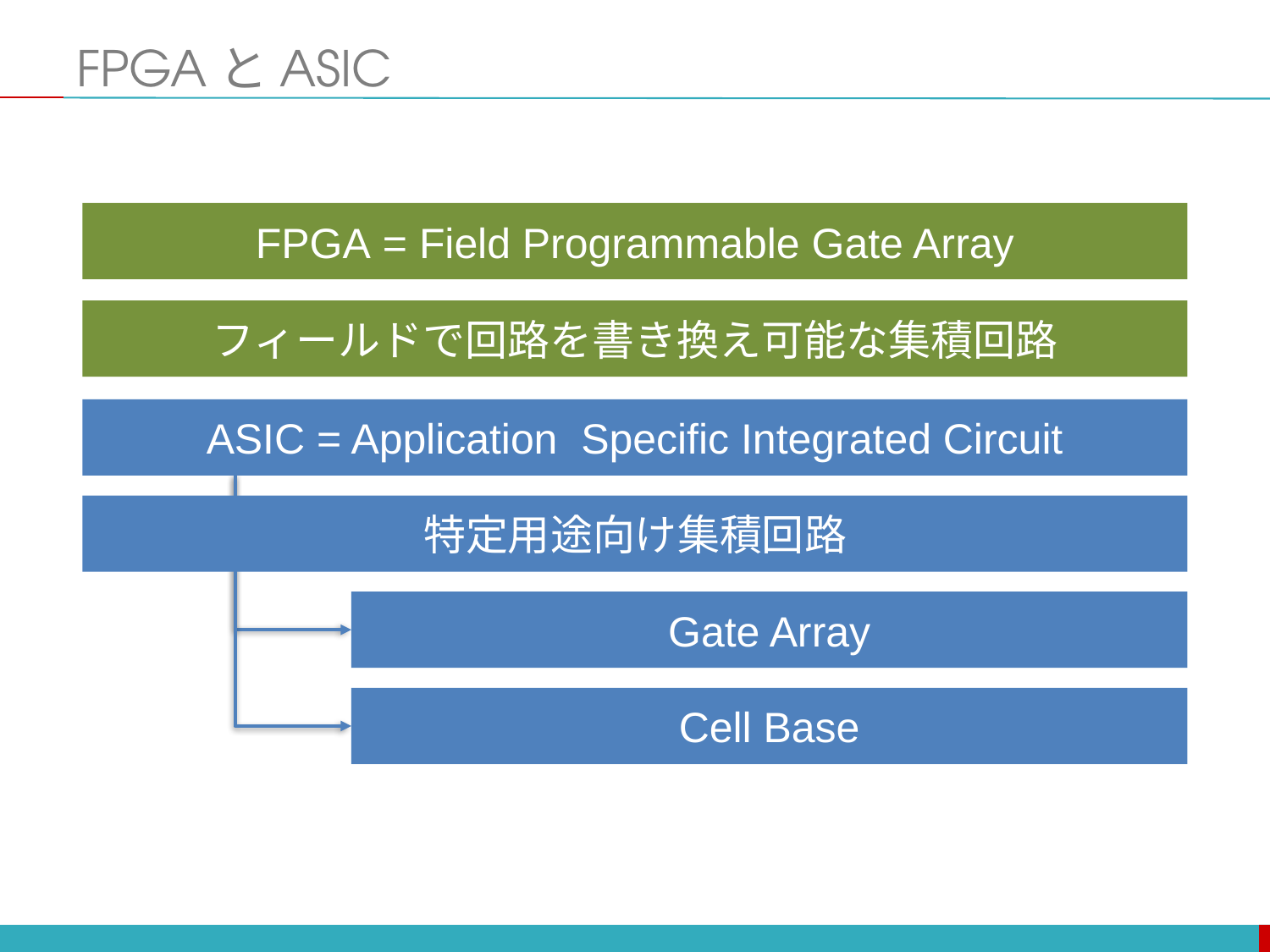

# FPGAとASIC
FPGA = Field Programmable Gate Array
フィールドで回路を書き換え可能な集積回路
ASIC = Application  Specific Integrated Circuit
特定用途向け集積回路
Gate Array
Cell Base